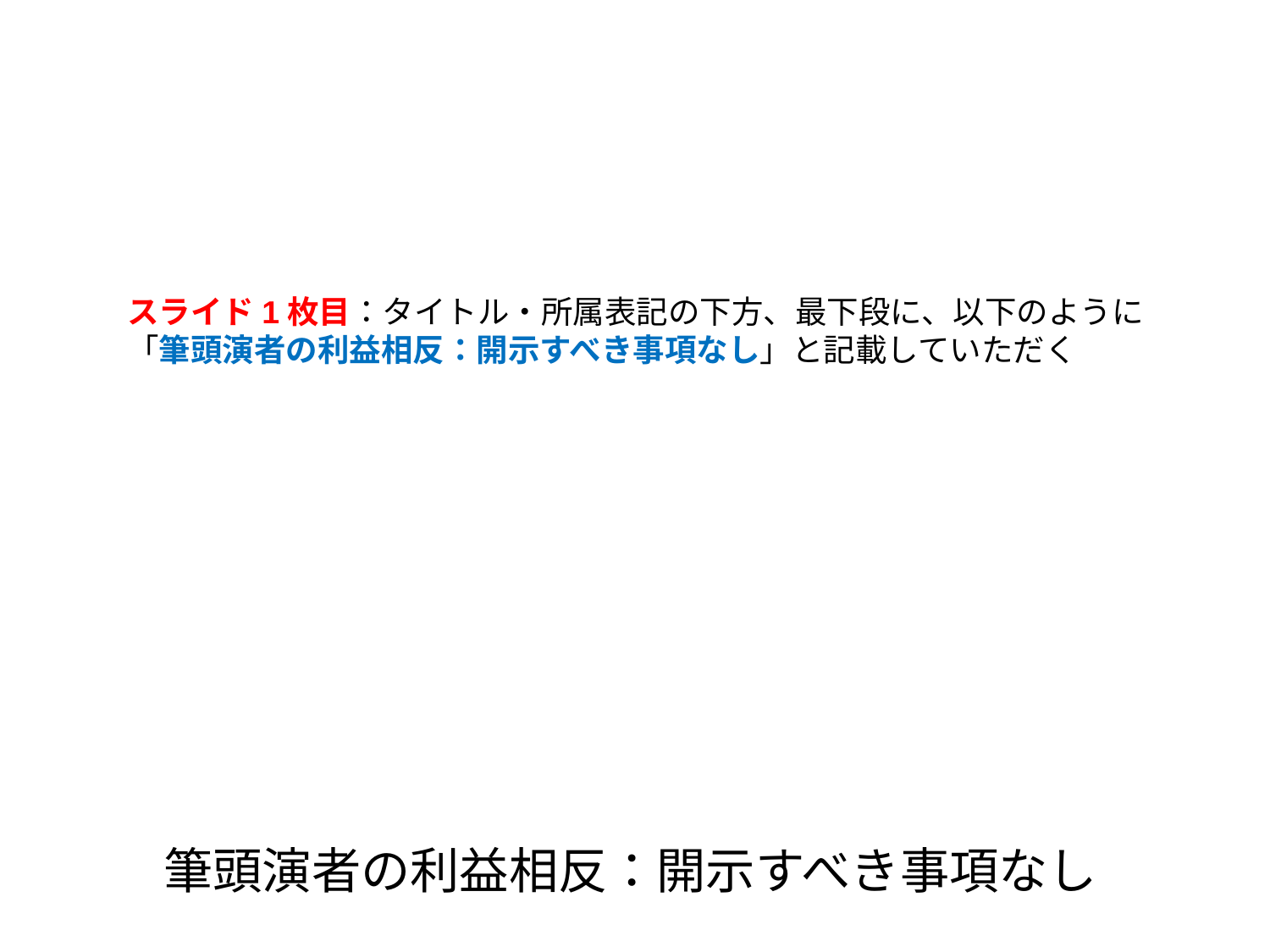

スライド1枚目：タイトル・所属表記の下方、最下段に、以下のように「筆頭演者の利益相反：開示すべき事項なし」と記載していただく
筆頭演者の利益相反：開示すべき事項なし